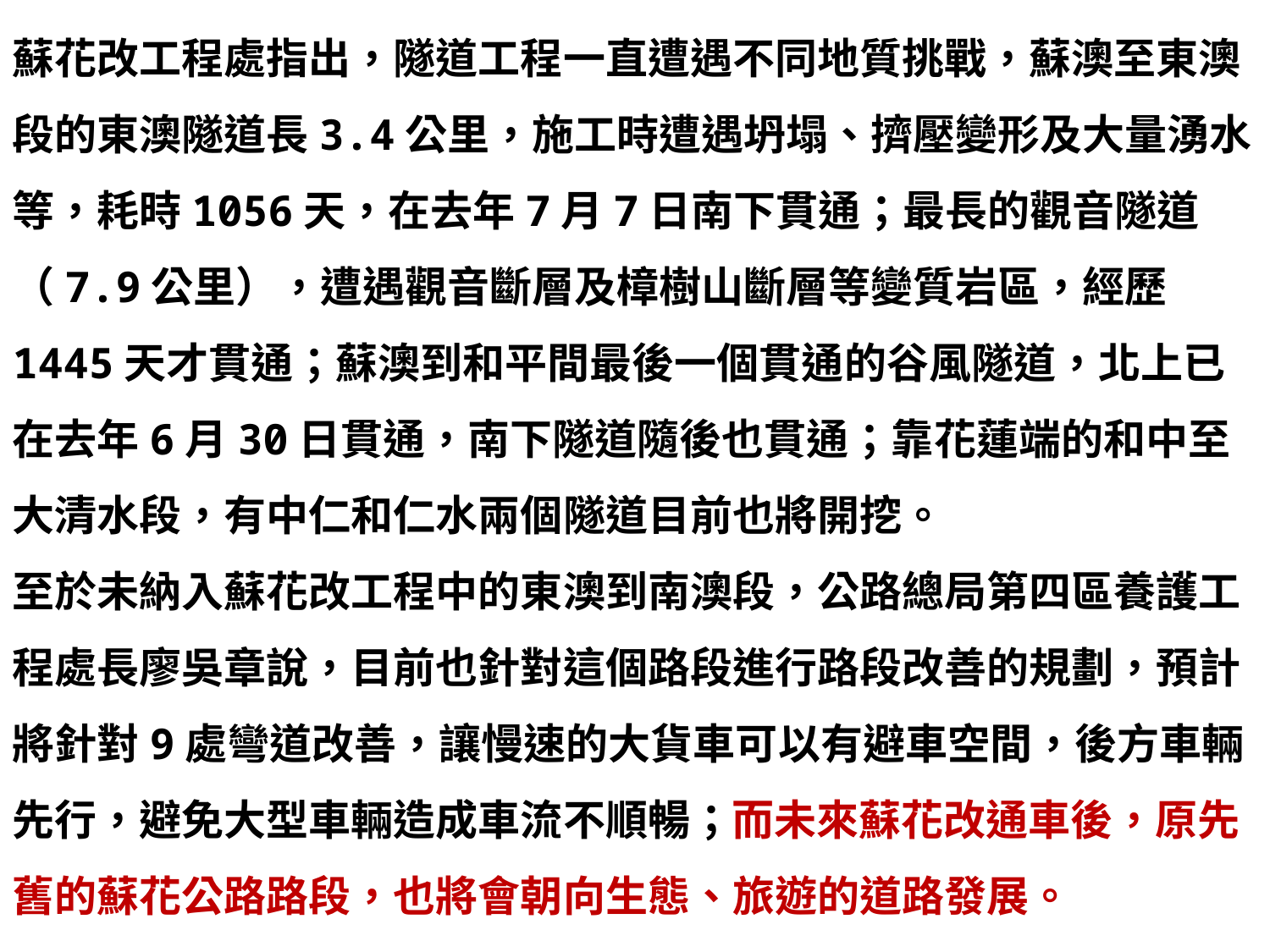

蘇花改工程處指出，隧道工程一直遭遇不同地質挑戰，蘇澳至東澳段的東澳隧道長3.4公里，施工時遭遇坍塌、擠壓變形及大量湧水等，耗時1056天，在去年7月7日南下貫通；最長的觀音隧道（7.9公里），遭遇觀音斷層及樟樹山斷層等變質岩區，經歷1445天才貫通；蘇澳到和平間最後一個貫通的谷風隧道，北上已在去年6月30日貫通，南下隧道隨後也貫通；靠花蓮端的和中至大清水段，有中仁和仁水兩個隧道目前也將開挖。
至於未納入蘇花改工程中的東澳到南澳段，公路總局第四區養護工程處長廖吳章說，目前也針對這個路段進行路段改善的規劃，預計將針對9處彎道改善，讓慢速的大貨車可以有避車空間，後方車輛先行，避免大型車輛造成車流不順暢；而未來蘇花改通車後，原先舊的蘇花公路路段，也將會朝向生態、旅遊的道路發展。